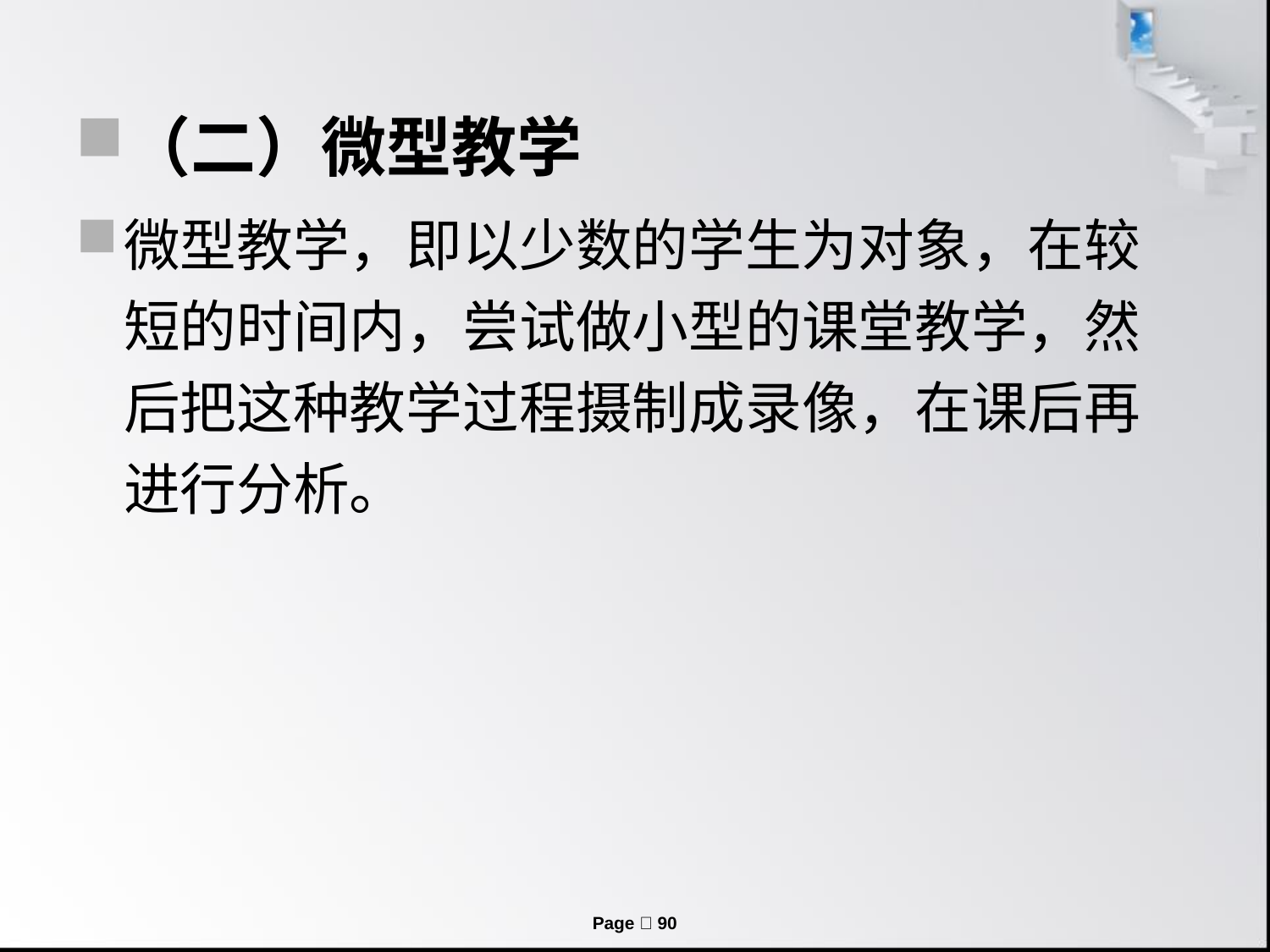

（二）微型教学
微型教学，即以少数的学生为对象，在较短的时间内，尝试做小型的课堂教学，然后把这种教学过程摄制成录像，在课后再进行分析。